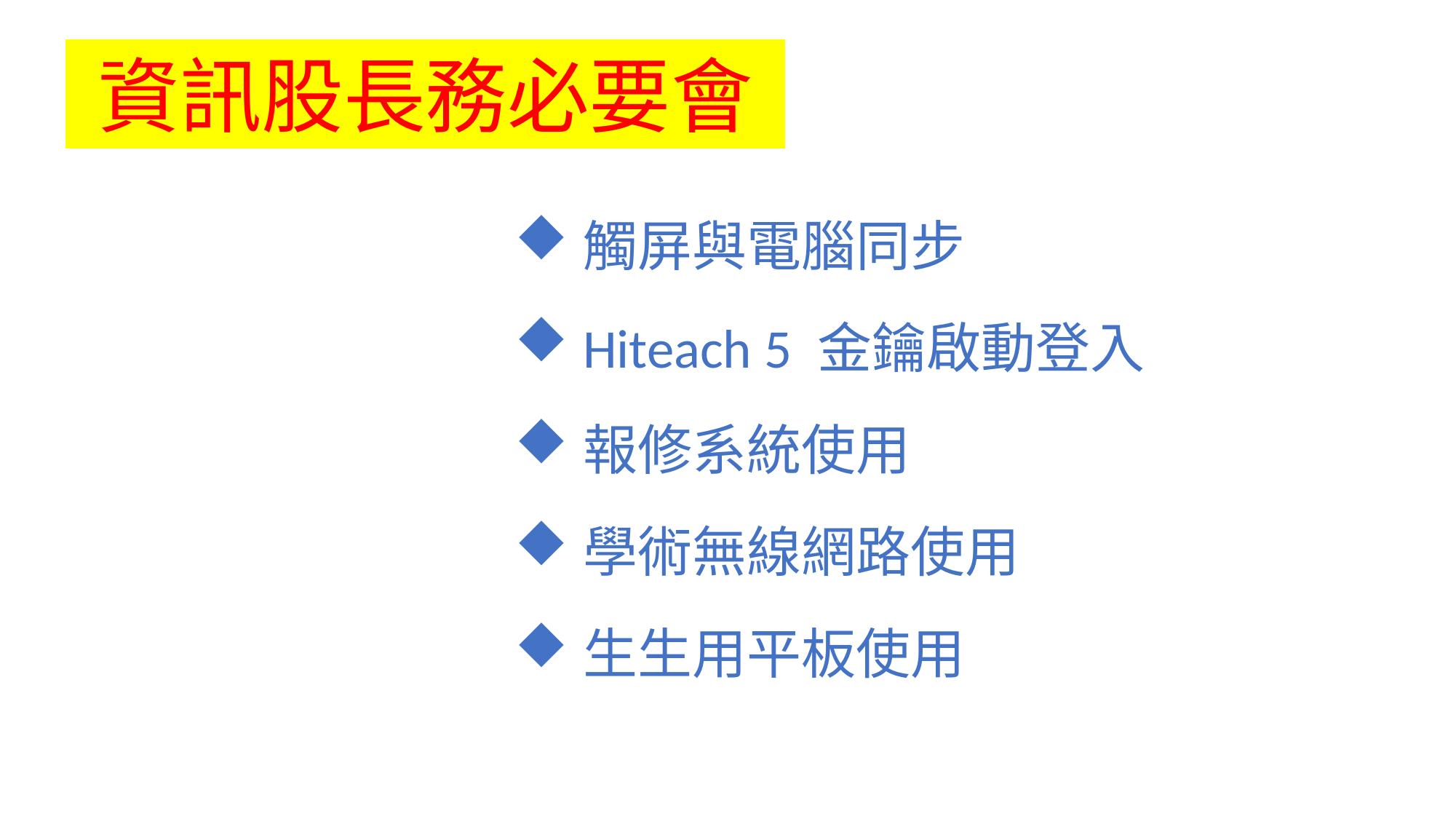

資訊股長務必要會
觸屏與電腦同步
Hiteach 5 金鑰啟動登入
報修系統使用
學術無線網路使用
生生用平板使用